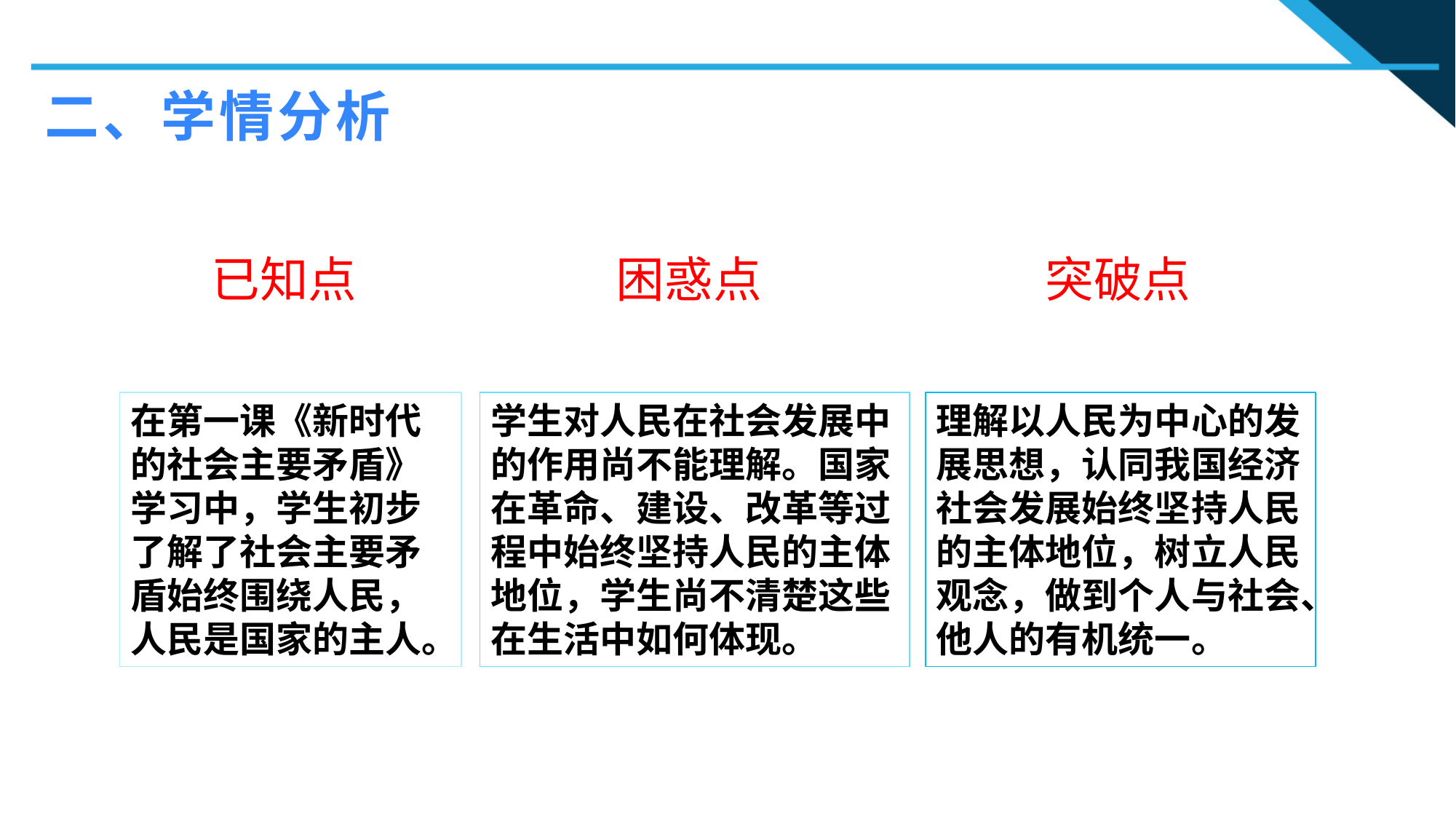

二、学情分析
已知点
困惑点
突破点
在第一课《新时代的社会主要矛盾》学习中，学生初步了解了社会主要矛盾始终围绕人民，人民是国家的主人。
学生对人民在社会发展中的作用尚不能理解。国家在革命、建设、改革等过程中始终坚持人民的主体地位，学生尚不清楚这些在生活中如何体现。
理解以人民为中心的发展思想，认同我国经济社会发展始终坚持人民的主体地位，树立人民观念，做到个人与社会、他人的有机统一。